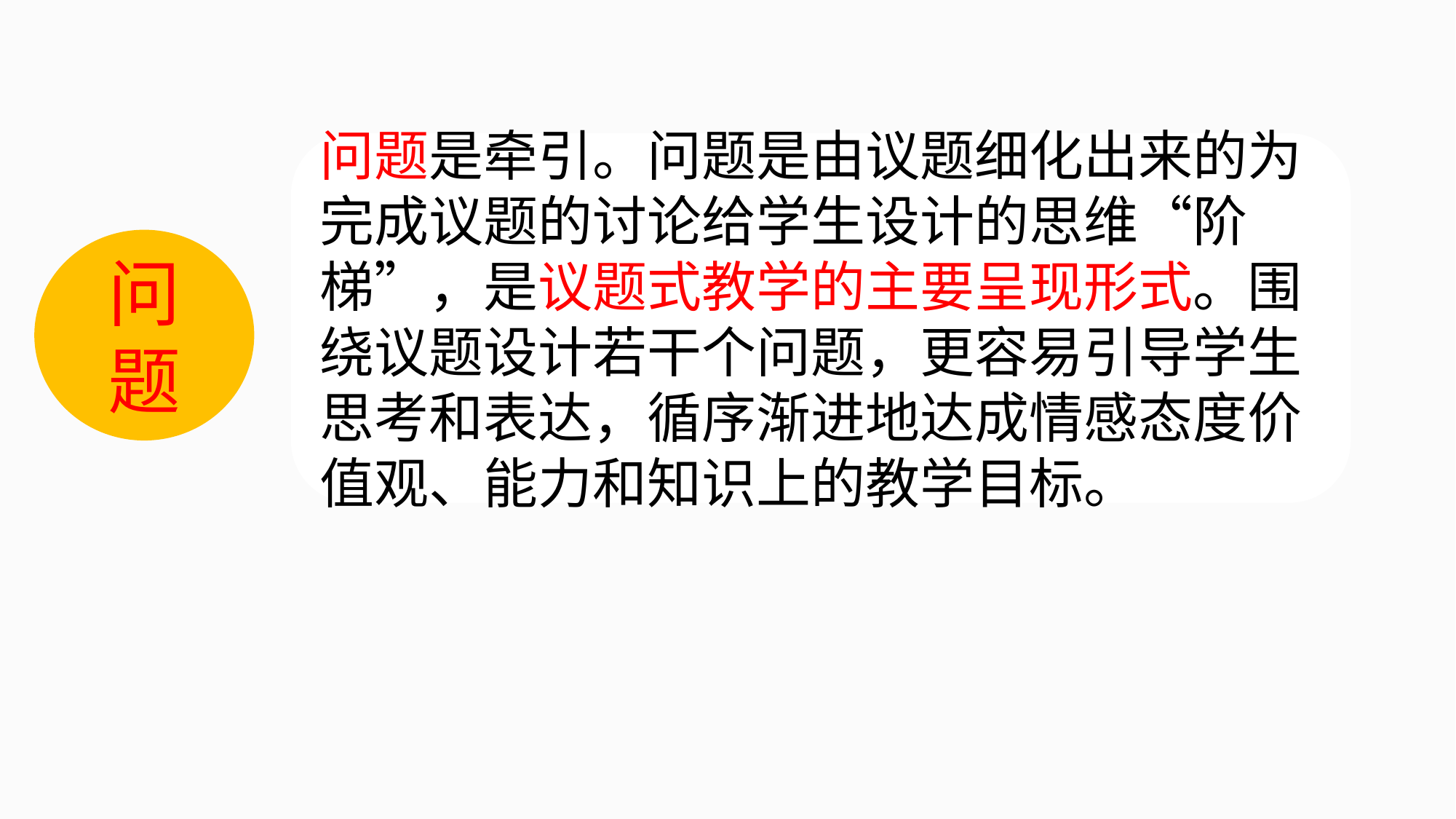

问题是牵引。问题是由议题细化出来的为完成议题的讨论给学生设计的思维“阶梯”，是议题式教学的主要呈现形式。围绕议题设计若干个问题，更容易引导学生思考和表达，循序渐进地达成情感态度价值观、能力和知识上的教学目标。
问题